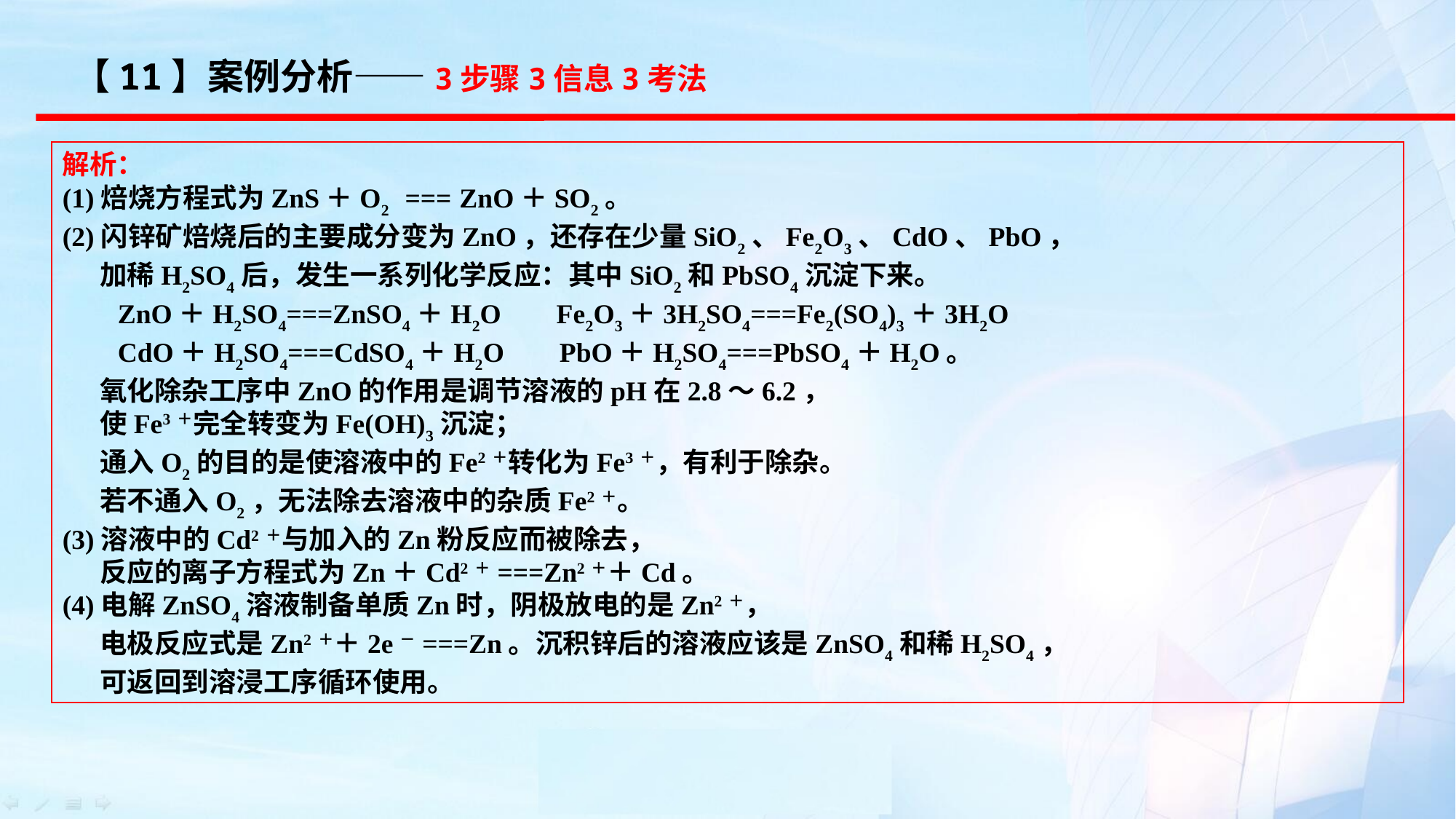

【11】案例分析——3步骤3信息3考法
解析：
(1)焙烧方程式为ZnS＋O2    ===  ZnO＋SO2。
(2)闪锌矿焙烧后的主要成分变为ZnO，还存在少量SiO2、Fe2O3、CdO、PbO，
     加稀H2SO4后，发生一系列化学反应：其中SiO2和PbSO4沉淀下来。
        ZnO＋H2SO4===ZnSO4＋H2O        Fe2O3＋3H2SO4===Fe2(SO4)3＋3H2O
        CdO＋H2SO4===CdSO4＋H2O        PbO＋H2SO4===PbSO4＋H2O。
     氧化除杂工序中ZnO的作用是调节溶液的pH在2.8～6.2，
     使Fe3＋完全转变为Fe(OH)3沉淀；
     通入O2的目的是使溶液中的Fe2＋转化为Fe3＋，有利于除杂。
     若不通入O2，无法除去溶液中的杂质Fe2＋。
(3)溶液中的Cd2＋与加入的Zn粉反应而被除去，
     反应的离子方程式为Zn＋Cd2＋===Zn2＋＋Cd。
(4)电解ZnSO4溶液制备单质Zn时，阴极放电的是Zn2＋，
     电极反应式是Zn2＋＋2e－===Zn。沉积锌后的溶液应该是ZnSO4和稀H2SO4，
     可返回到溶浸工序循环使用。
231